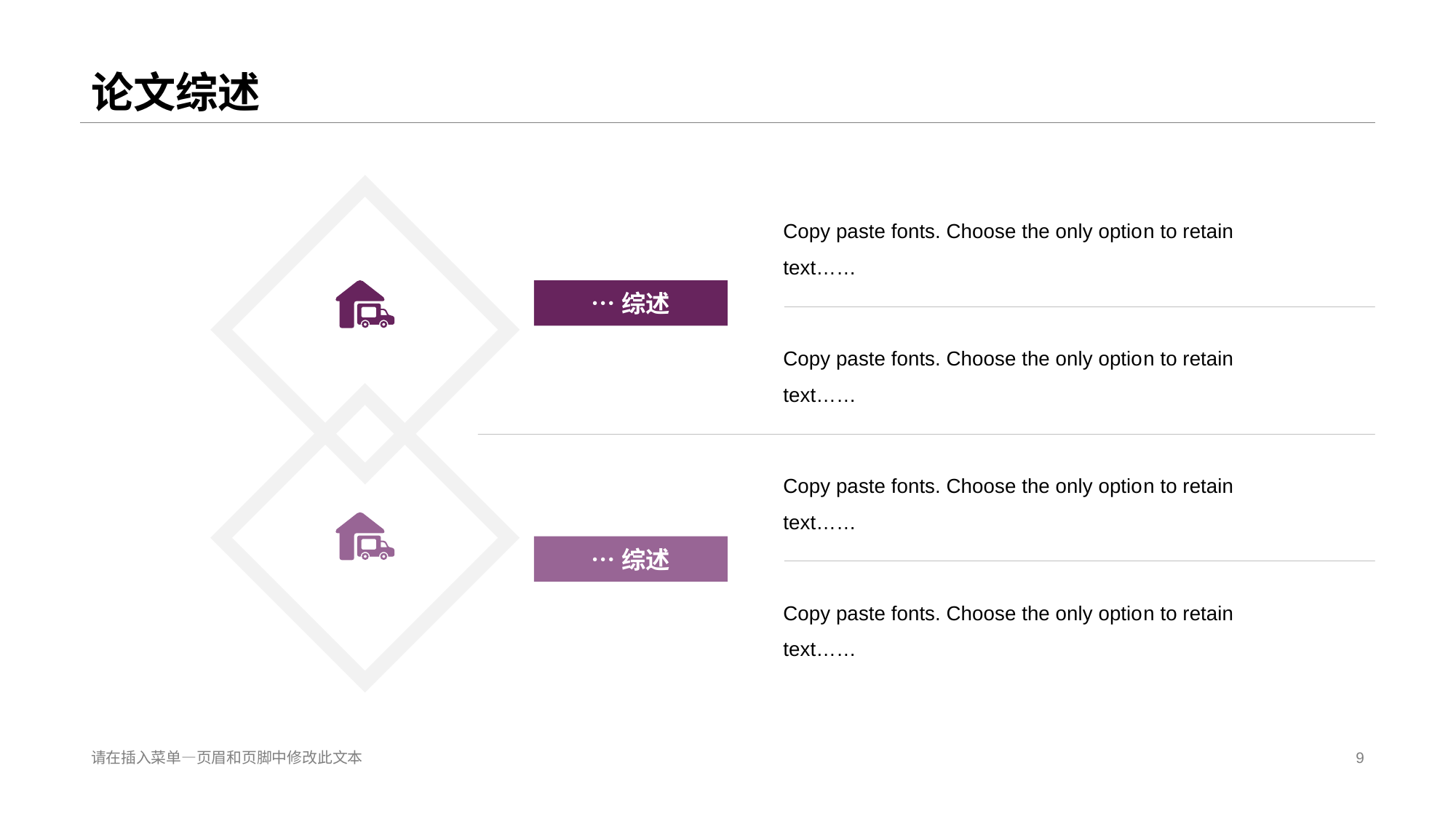

# 论文综述

Copy paste fonts. Choose the only optio n to retain text……

…综述
Copy paste fonts. Choose the only optio n to retain text……

Copy paste fonts. Choose the only optio n to retain text……

…综述
Copy paste fonts. Choose the only optio n to retain text……
请在插入菜单—页眉和页脚中修改此文本
9